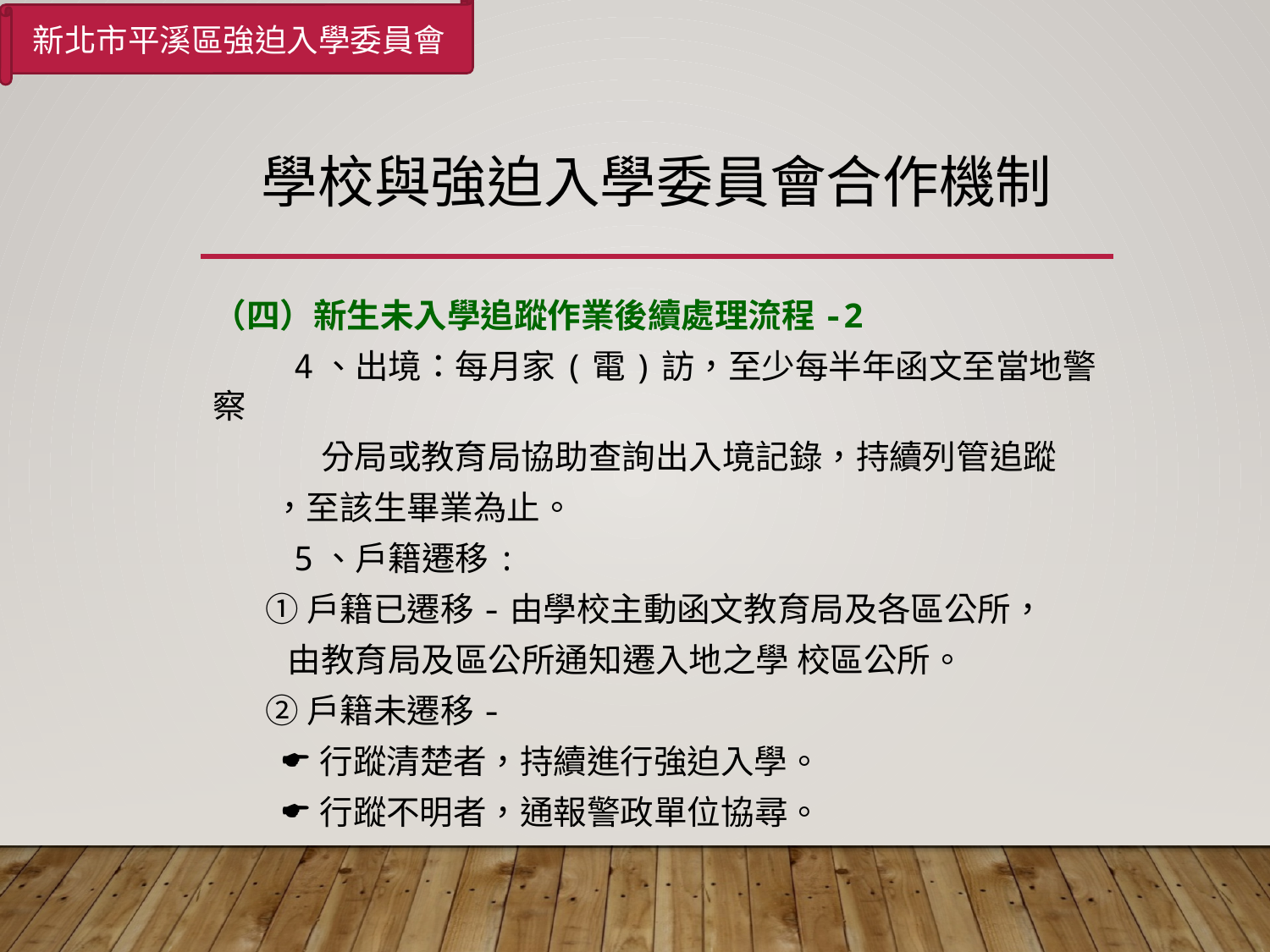

新北市平溪區強迫入學委員會
# 學校與強迫入學委員會合作機制
（四）新生未入學追蹤作業後續處理流程-2
    4、出境：每月家(電)訪，至少每半年函文至當地警察
　　　 分局或教育局協助查詢出入境記錄，持續列管追蹤
       ，至該生畢業為止。
    5、戶籍遷移:
       ①戶籍已遷移-由學校主動函文教育局及各區公所，
         由教育局及區公所通知遷入地之學 校區公所。
       ②戶籍未遷移-
         🖝行蹤清楚者，持續進行強迫入學。
         🖝行蹤不明者，通報警政單位協尋。